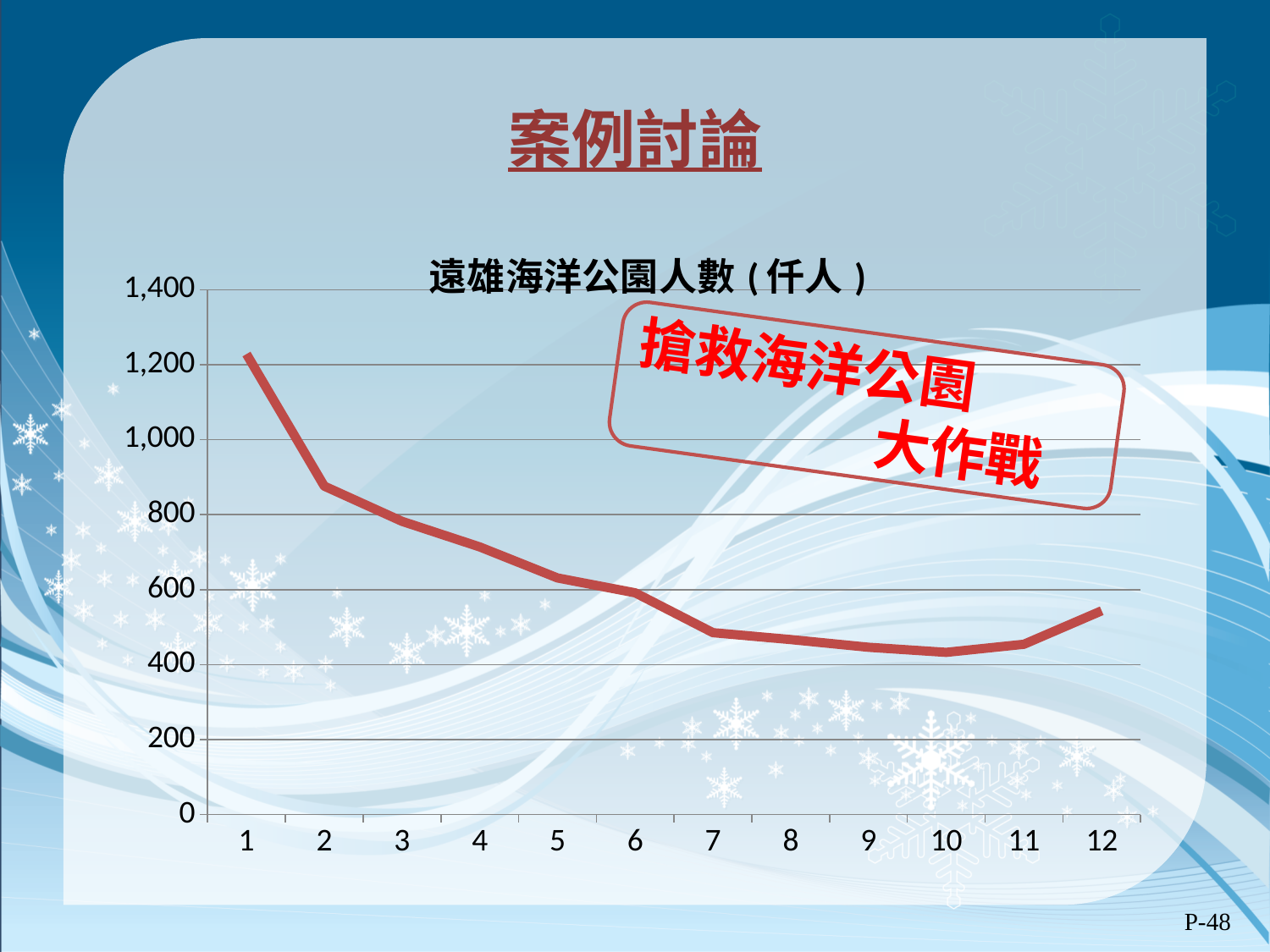

案例討論

### Chart:

| Category | 遠雄海洋公園人數(仟人) |
|---|---|
搶救海洋公園
                  大作戰